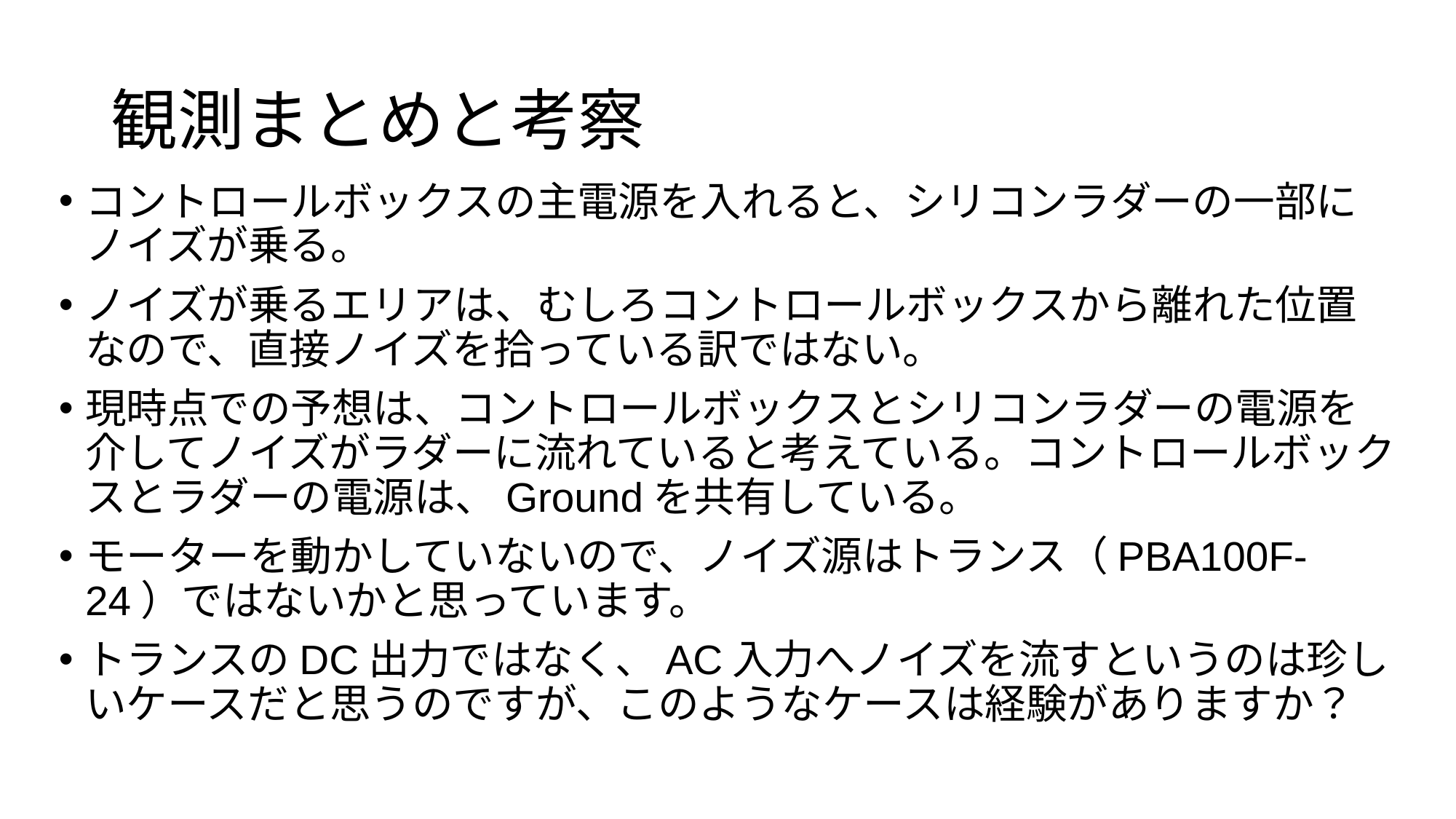

# 観測まとめと考察
コントロールボックスの主電源を入れると、シリコンラダーの一部にノイズが乗る。
ノイズが乗るエリアは、むしろコントロールボックスから離れた位置なので、直接ノイズを拾っている訳ではない。
現時点での予想は、コントロールボックスとシリコンラダーの電源を介してノイズがラダーに流れていると考えている。コントロールボックスとラダーの電源は、Groundを共有している。
モーターを動かしていないので、ノイズ源はトランス（PBA100F-24）ではないかと思っています。
トランスのDC出力ではなく、AC入力へノイズを流すというのは珍しいケースだと思うのですが、このようなケースは経験がありますか？